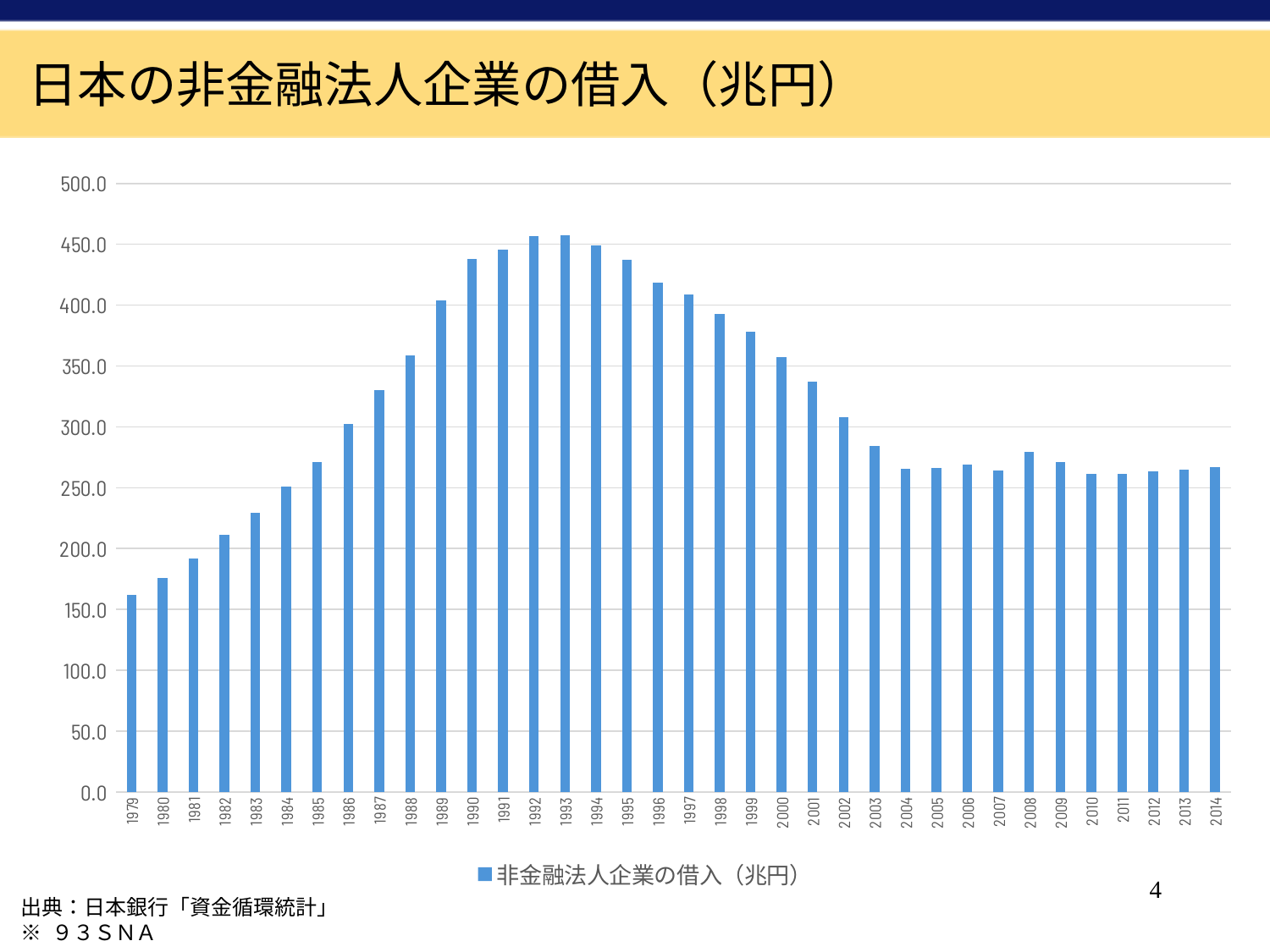

日本の非金融法人企業の借入（兆円）

### Chart

| Category | 非金融法人企業の借入（兆円） |
|---|---|
| 1979 | 161.5803 |
| 1980 | 175.6535 |
| 1981 | 191.995 |
| 1982 | 211.1435 |
| 1983 | 228.9983 |
| 1984 | 250.8692 |
| 1985 | 270.8391 |
| 1986 | 302.4173 |
| 1987 | 330.147 |
| 1988 | 359.008 |
| 1989 | 403.9965 |
| 1990 | 437.9028 |
| 1991 | 445.5184 |
| 1992 | 456.7296 |
| 1993 | 457.4843 |
| 1994 | 449.2211 |
| 1995 | 437.2087 |
| 1996 | 418.7991 |
| 1997 | 409.0327 |
| 1998 | 392.4274 |
| 1999 | 377.8552 |
| 2000 | 357.0685 |
| 2001 | 337.2743 |
| 2002 | 307.867 |
| 2003 | 284.4429 |
| 2004 | 265.4829 |
| 2005 | 266.4781 |
| 2006 | 268.7922 |
| 2007 | 264.1655 |
| 2008 | 279.3791 |
| 2009 | 270.7543 |
| 2010 | 261.5477 |
| 2011 | 261.5476 |
| 2012 | 263.4494 |
| 2013 | 264.6805 |
| 2014 | 266.7365 |
4
出典：日本銀行「資金循環統計」
※ ９３ＳＮＡ